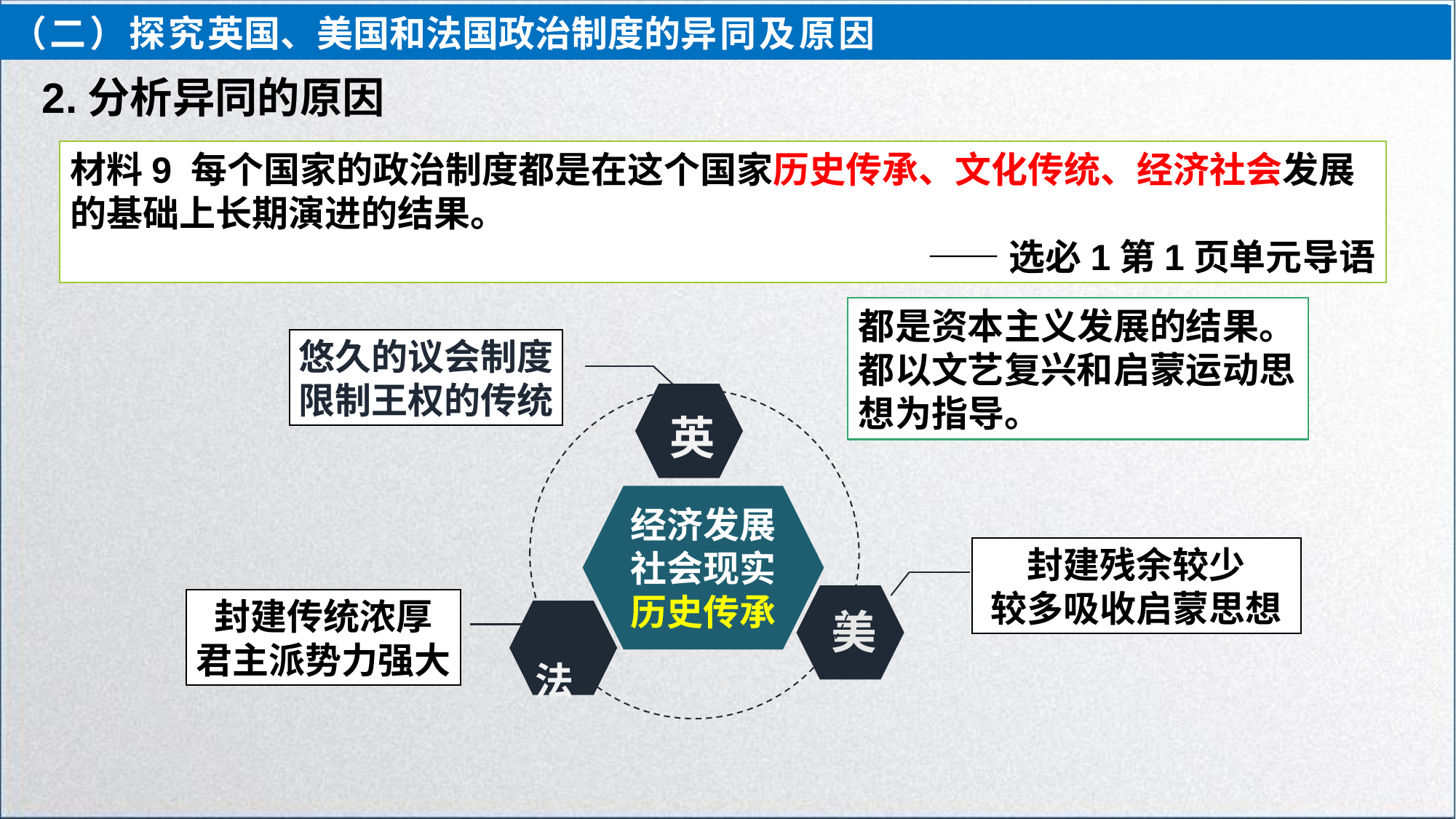

（二）探究英国、美国和法国政治制度的异同及原因
（二）探究英国、美国和法国政治制度的异同及原因
2.分析异同的原因
材料9 每个国家的政治制度都是在这个国家历史传承、文化传统、经济社会发展的基础上长期演进的结果。
          ——选必1第1页单元导语
都是资本主义发展的结果。
都以文艺复兴和启蒙运动思想为指导。
悠久的议会制度
限制王权的传统

英

经济发展
社会现实历史传承
封建残余较少
较多吸收启蒙思想

美
封建传统浓厚
君主派势力强大

法
04